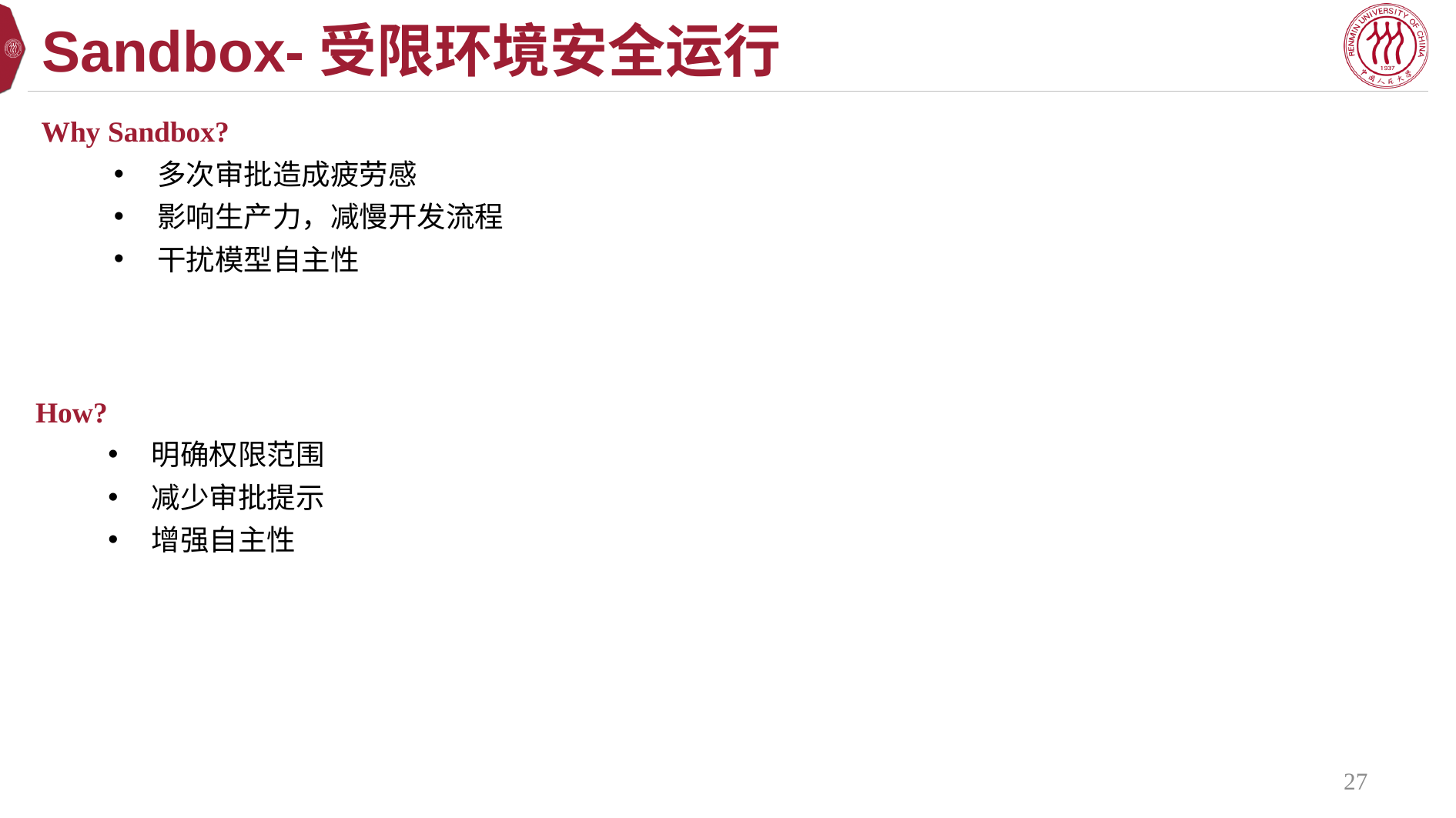

# Sandbox-受限环境安全运行
Why Sandbox?
多次审批造成疲劳感
影响生产力，减慢开发流程
干扰模型自主性
How?
明确权限范围
减少审批提示
增强自主性
27